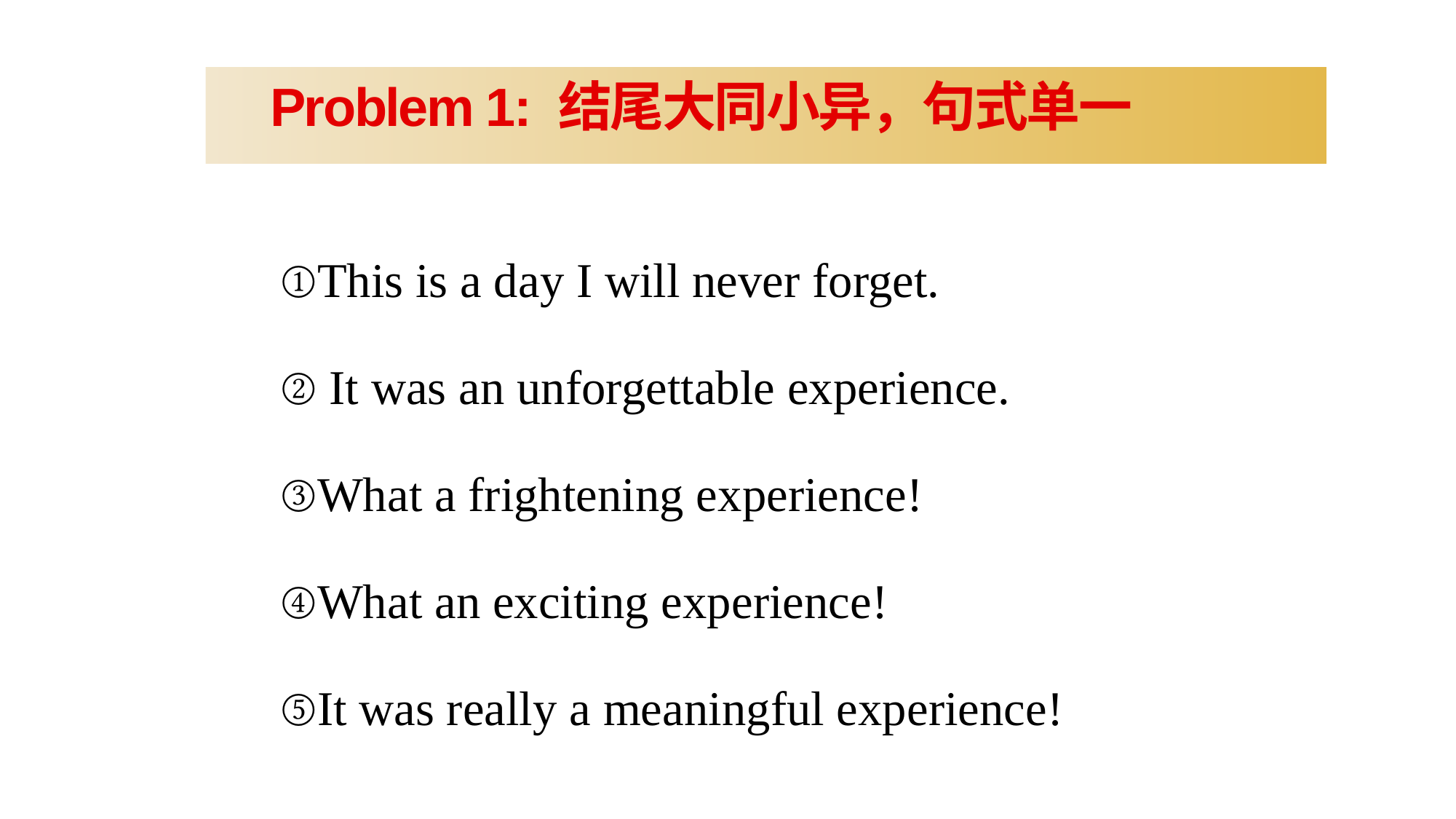

Problem 1: 结尾大同小异，句式单一
①This is a day I will never forget.
② It was an unforgettable experience.
③What a frightening experience!
④What an exciting experience!
⑤It was really a meaningful experience!